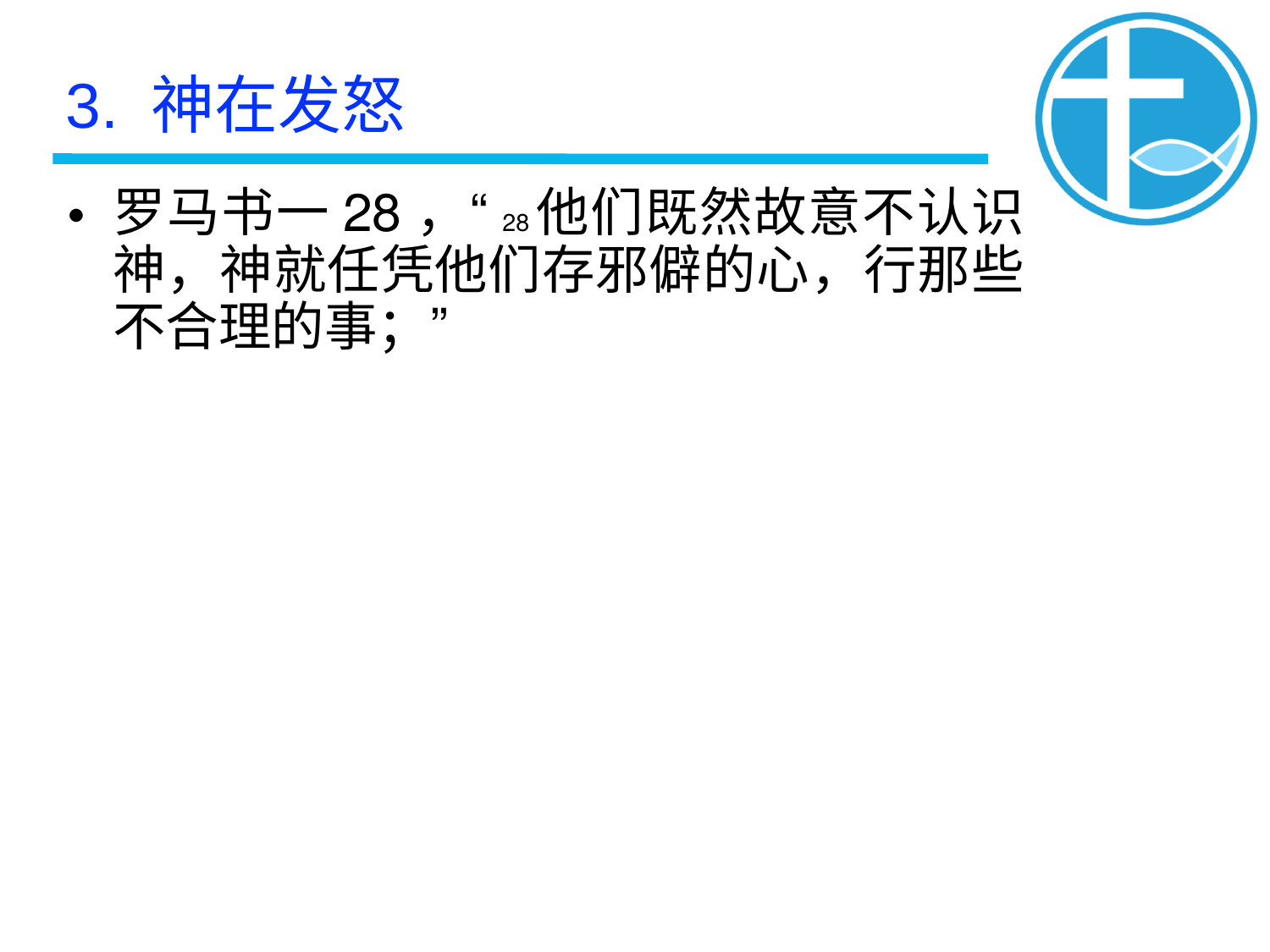

3. 神在发怒
罗马书一28，“28他们既然故意不认识神，神就任凭他们存邪僻的心，行那些不合理的事；”